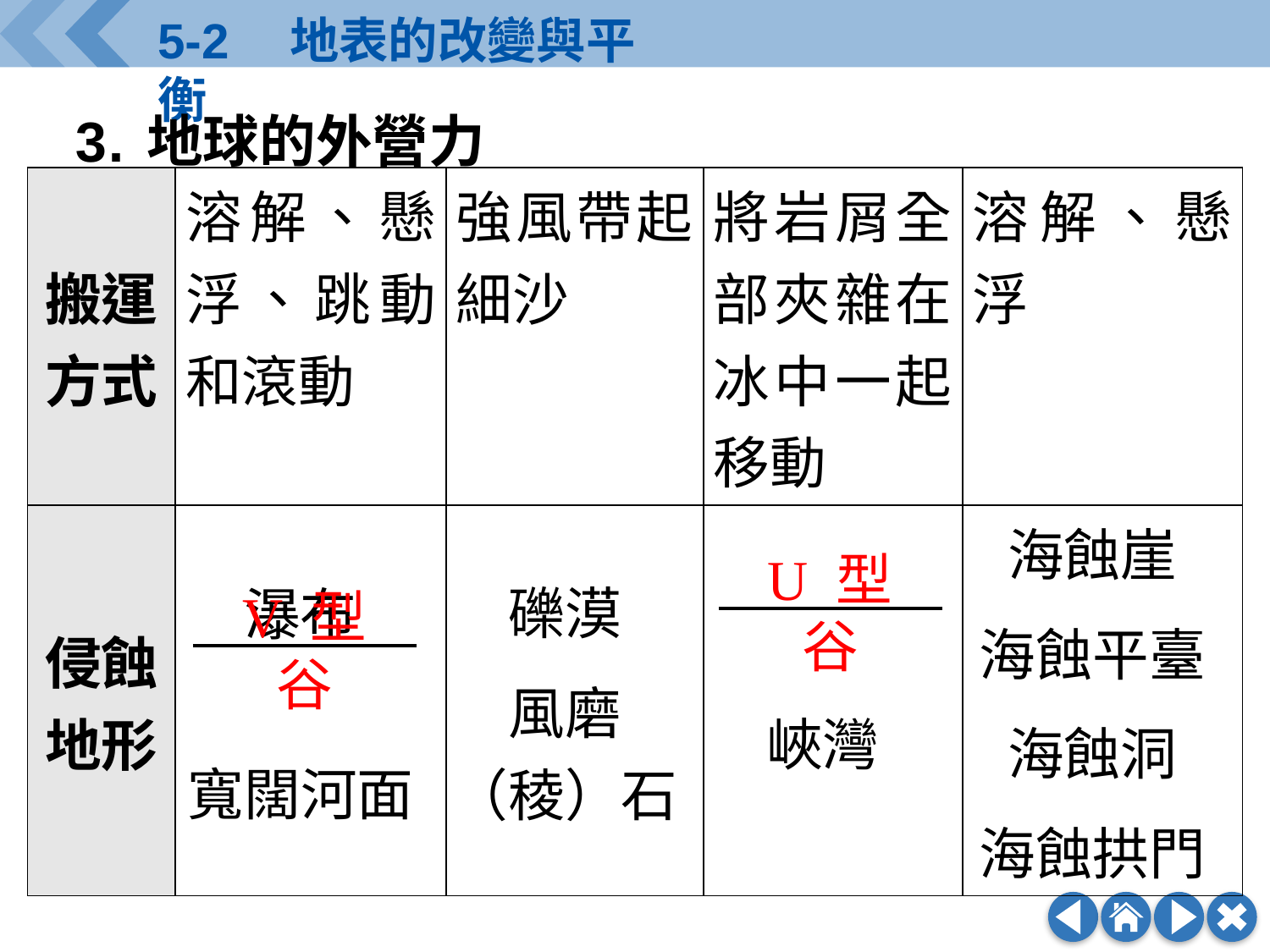

地球的外營力
| 搬運方式 | 溶解、懸浮、跳動和滾動 | 強風帶起細沙 | 將岩屑全部夾雜在冰中一起移動 | 溶解、懸浮 |
| --- | --- | --- | --- | --- |
| 侵蝕地形 | 瀑布 寬闊河面 | 礫漠 風磨 （稜）石 | 峽灣 | 海蝕崖 海蝕平臺 海蝕洞 海蝕拱門 |
U 型谷
V 型谷